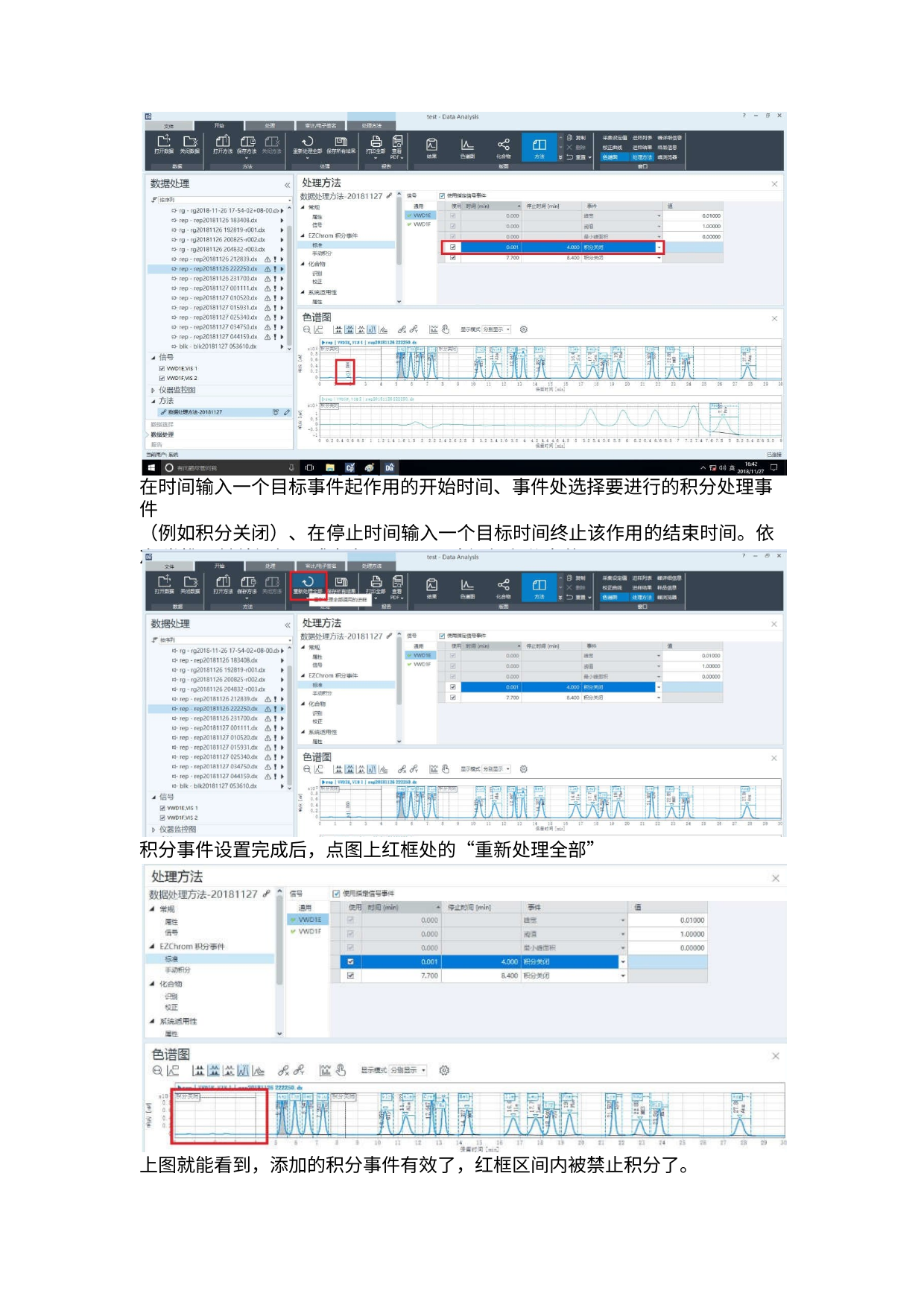

在时间输入一个目标事件起作用的开始时间、事件处选择要进行的积分处理事件
（例如积分关闭）、在停止时间输入一个目标时间终止该作用的结束时间。依次 类推，继续添加，或者在 VWD1F 中添加积分事件。

积分事件设置完成后，点图上红框处的“重新处理全部”

上图就能看到，添加的积分事件有效了，红框区间内被禁止积分了。